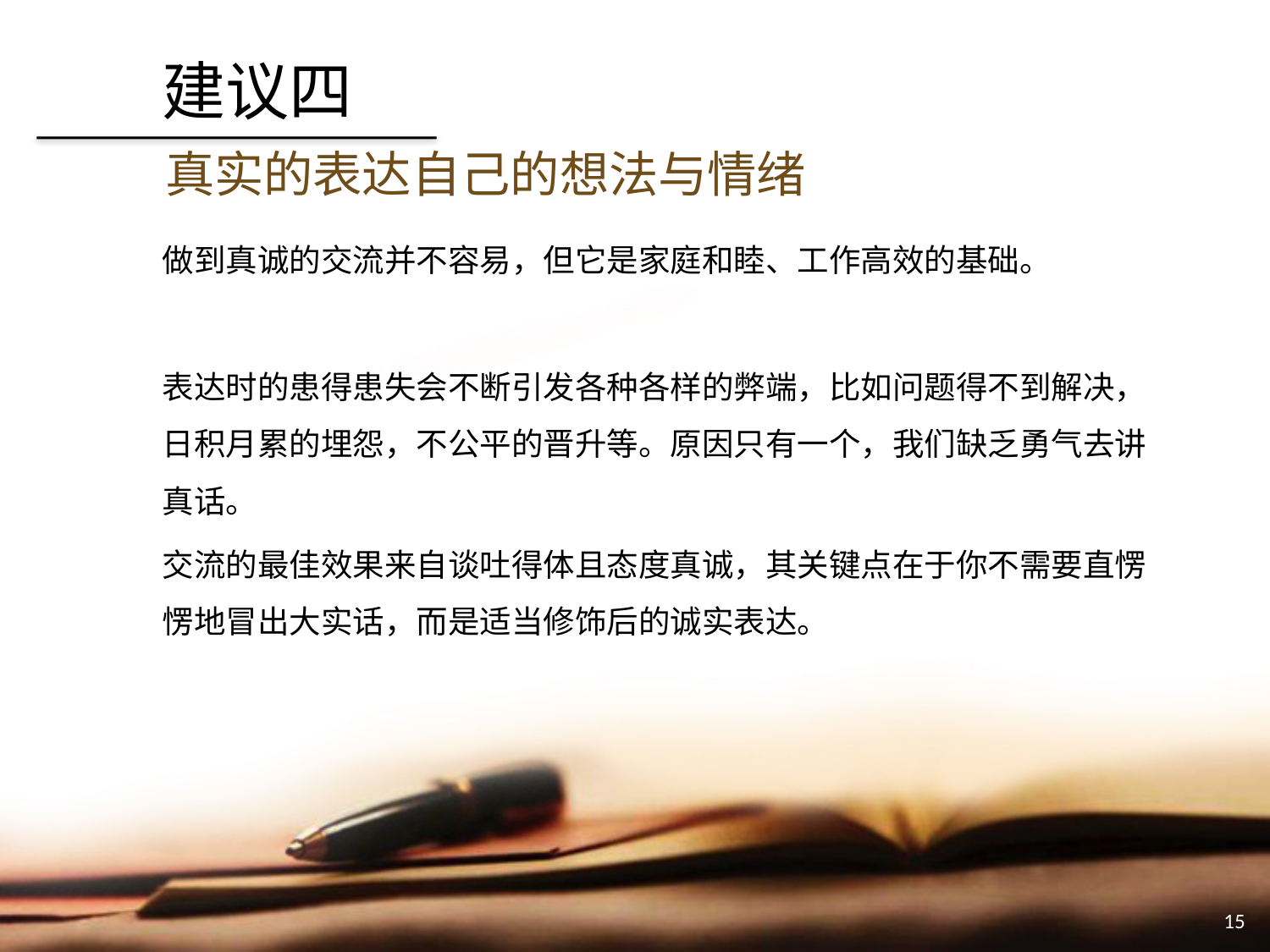

建议四

真实的表达自己的想法与情绪
做到真诚的交流并不容易，但它是家庭和睦、工作高效的基础。

表达时的患得患失会不断引发各种各样的弊端，比如问题得不到解决，日积月累的埋怨，不公平的晋升等。原因只有一个，我们缺乏勇气去讲真话。
交流的最佳效果来自谈吐得体且态度真诚，其关键点在于你不需要直愣愣地冒出大实话，而是适当修饰后的诚实表达。